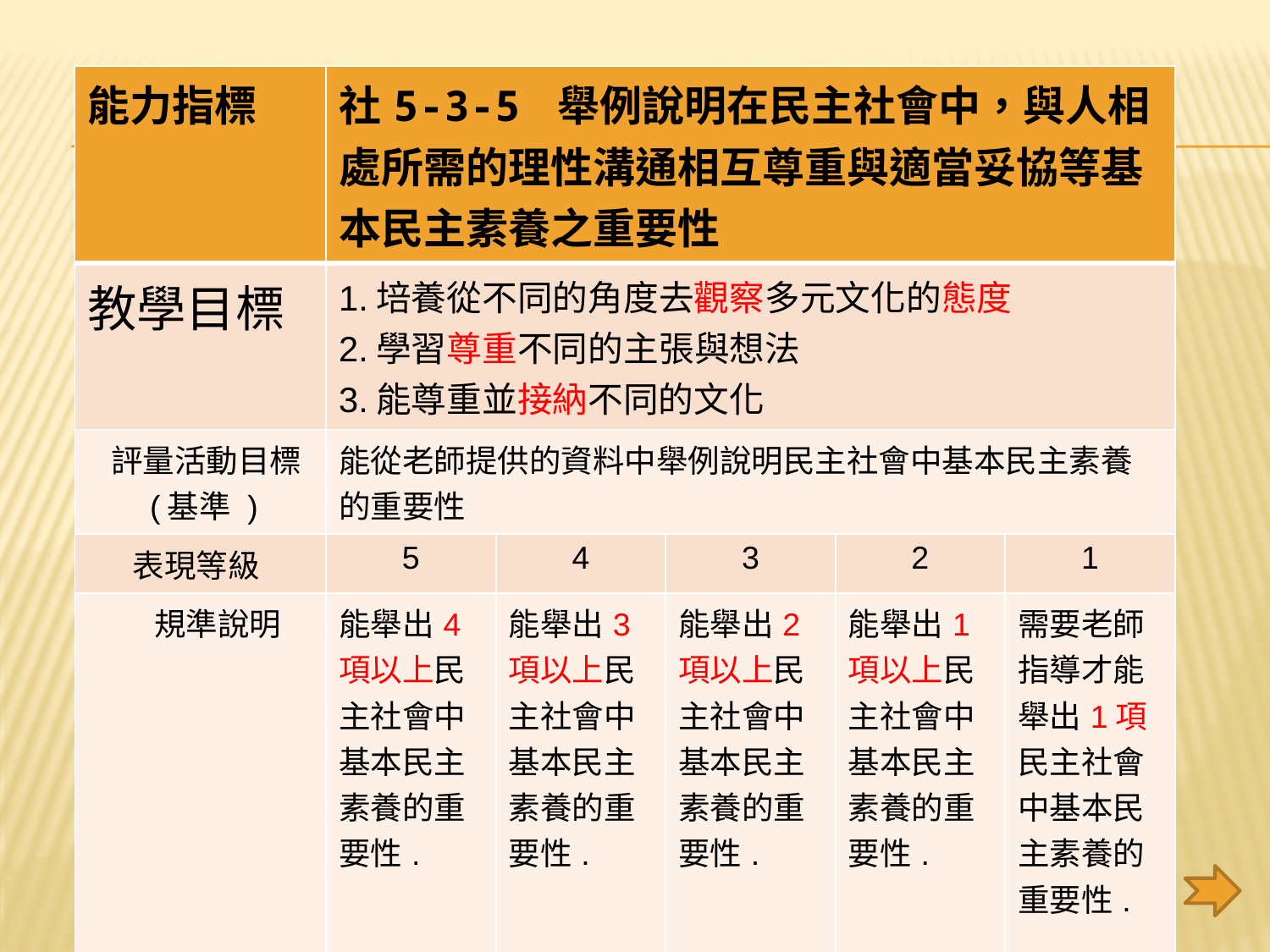

| 能力指標 | 社5-3-5 舉例說明在民主社會中，與人相處所需的理性溝通相互尊重與適當妥協等基本民主素養之重要性 |  |  |  |  |
| --- | --- | --- | --- | --- | --- |
| 教學目標 | 1.培養從不同的角度去觀察多元文化的態度 2.學習尊重不同的主張與想法 3.能尊重並接納不同的文化 |  |  |  |  |
| 評量活動目標 (基準 ) | 能從老師提供的資料中舉例說明民主社會中基本民主素養的重要性 |  |  |  |  |
| 表現等級 | 5 | 4 | 3 | 2 | 1 |
| 規準說明 | 能舉出4項以上民主社會中基本民主素養的重要性. | 能舉出3項以上民主社會中基本民主素養的重要性. | 能舉出2項以上民主社會中基本民主素養的重要性. | 能舉出1項以上民主社會中基本民主素養的重要性. | 需要老師指導才能舉出1項民主社會中基本民主素養的重要性. |